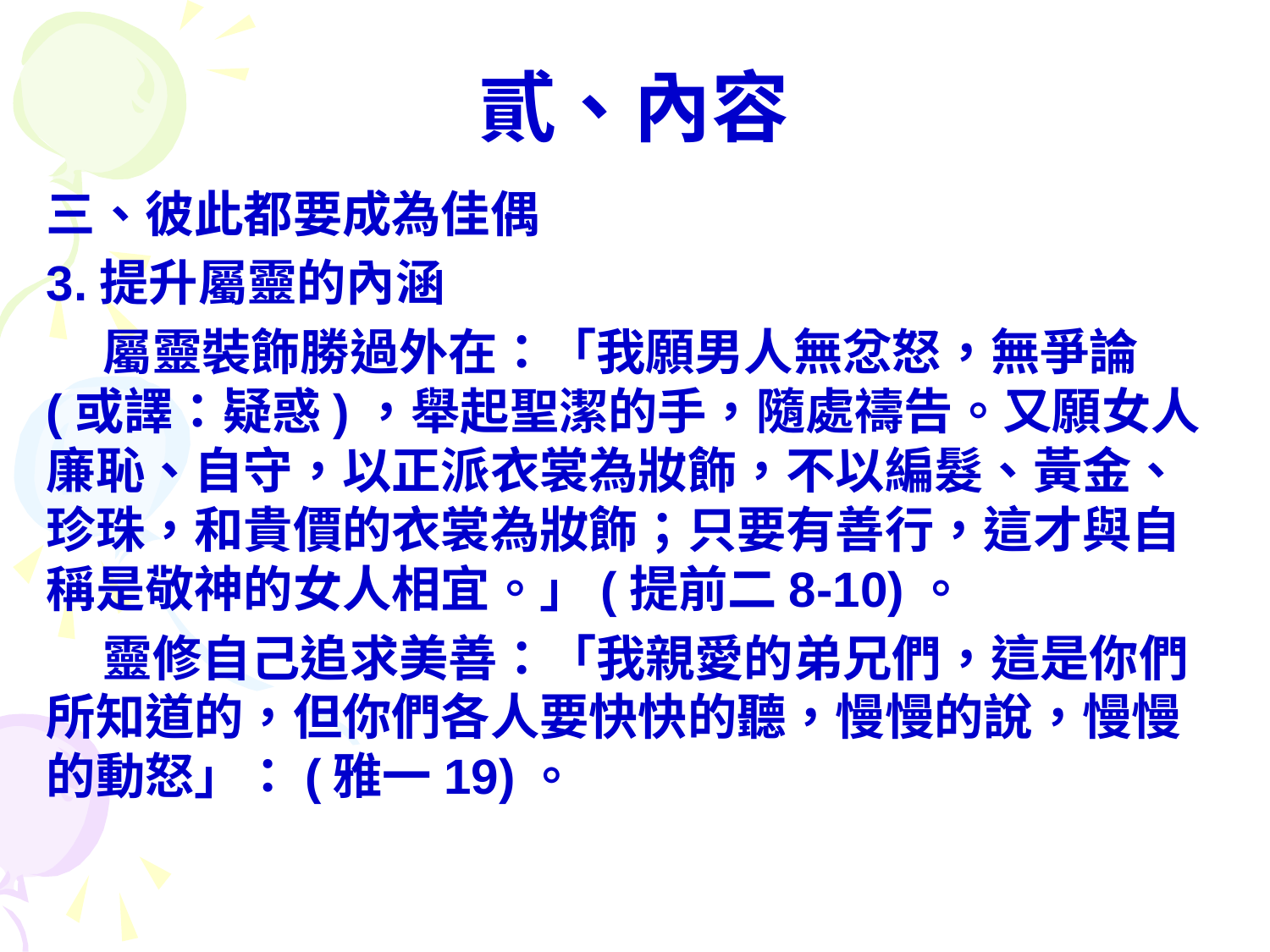

# 貳、內容
三、彼此都要成為佳偶
3.提升屬靈的內涵
    屬靈裝飾勝過外在：「我願男人無忿怒，無爭論(或譯：疑惑)，舉起聖潔的手，隨處禱告。又願女人廉恥、自守，以正派衣裳為妝飾，不以編髮、黃金、珍珠，和貴價的衣裳為妝飾；只要有善行，這才與自稱是敬神的女人相宜。」(提前二8-10)。
    靈修自己追求美善：「我親愛的弟兄們，這是你們所知道的，但你們各人要快快的聽，慢慢的說，慢慢的動怒」：(雅一19)。